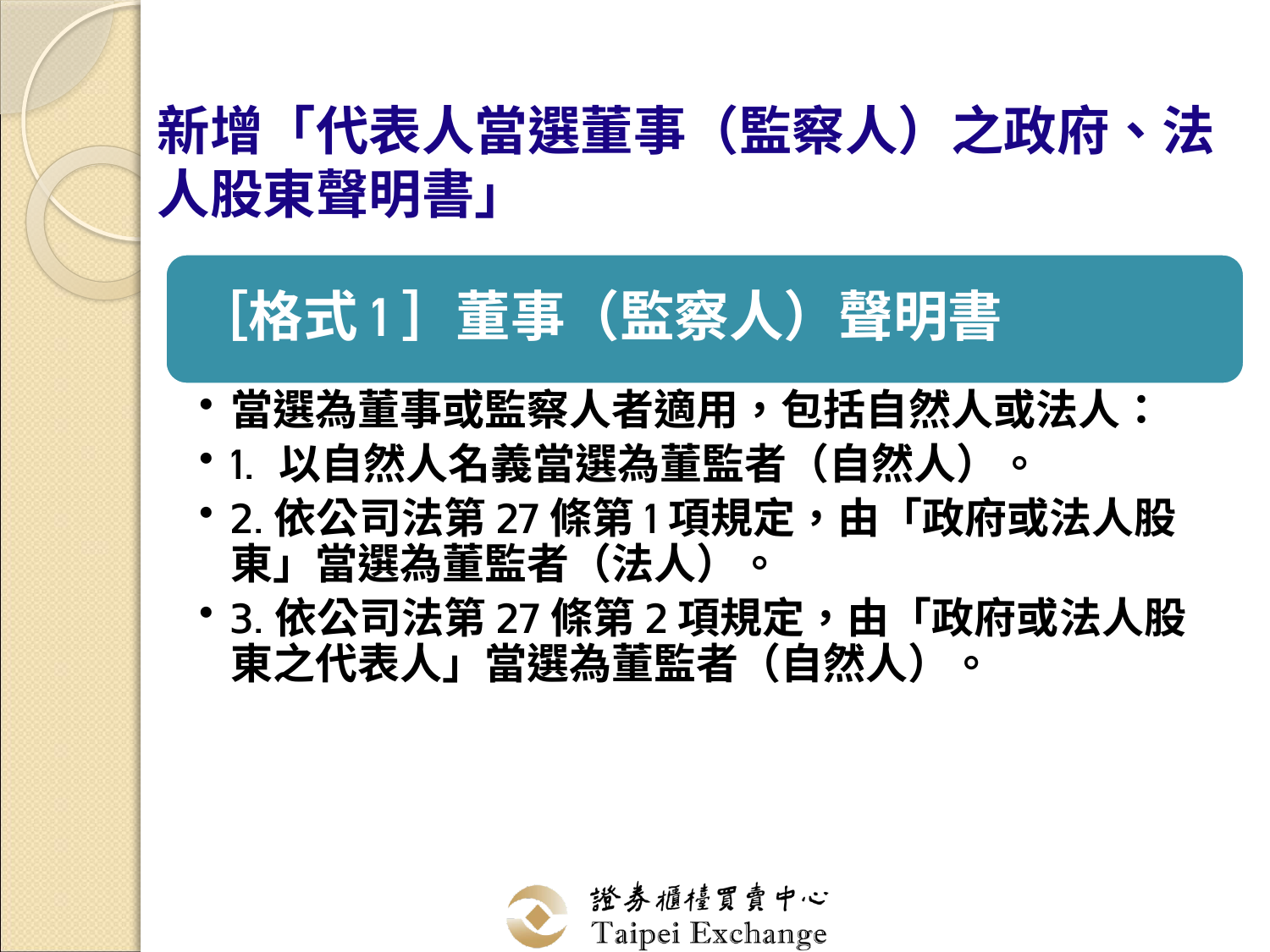

新增「代表人當選董事（監察人）之政府、法人股東聲明書」

［格式1］董事（監察人）聲明書
當選為董事或監察人者適用，包括自然人或法人：
1. 以自然人名義當選為董監者（自然人）。
2.依公司法第27條第1項規定，由「政府或法人股    東」當選為董監者（法人）。
3.依公司法第27條第2項規定，由「政府或法人股    東之代表人」當選為董監者（自然人）。
3